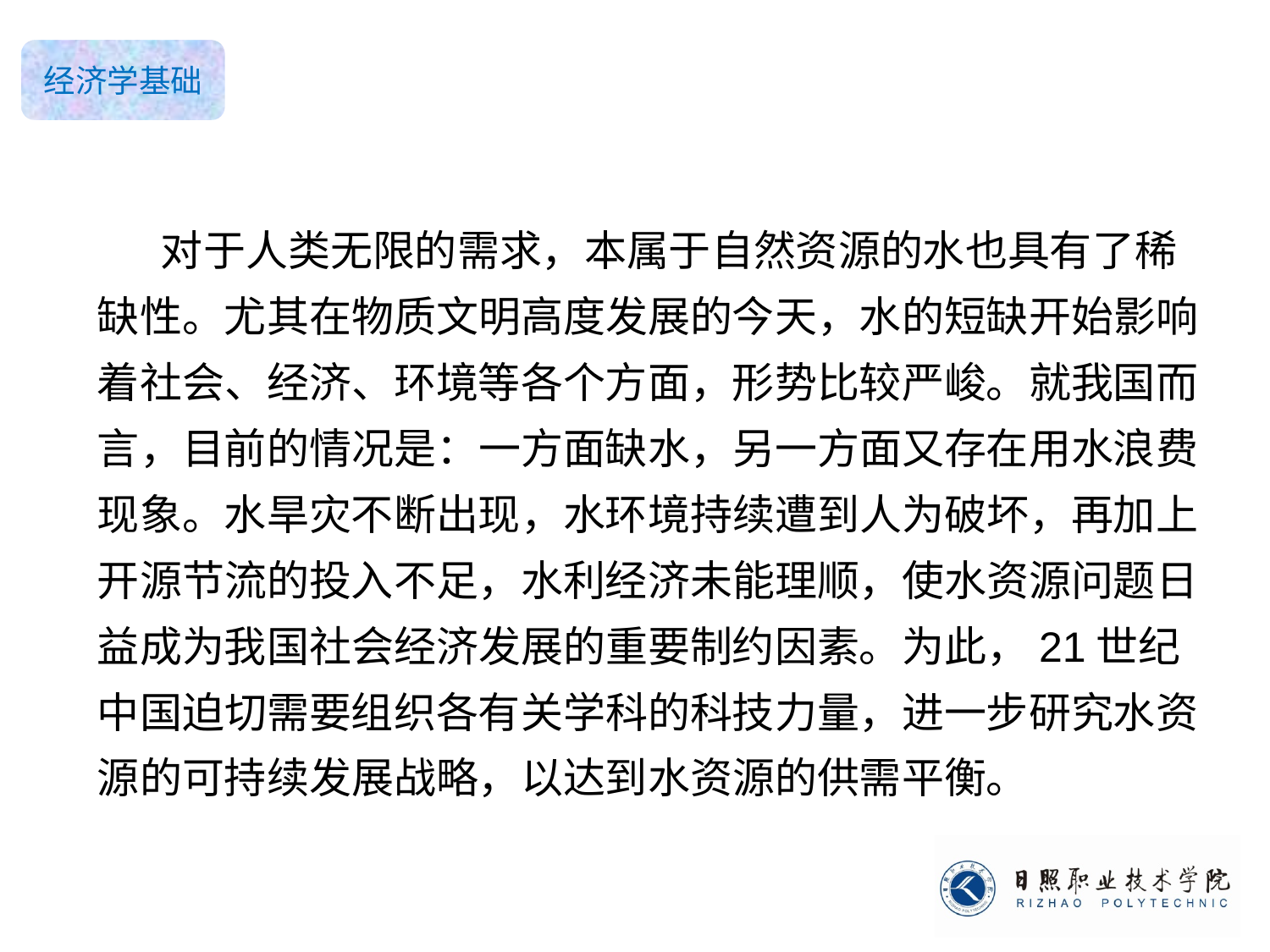

对于人类无限的需求，本属于自然资源的水也具有了稀缺性。尤其在物质文明高度发展的今天，水的短缺开始影响着社会、经济、环境等各个方面，形势比较严峻。就我国而言，目前的情况是：一方面缺水，另一方面又存在用水浪费现象。水旱灾不断出现，水环境持续遭到人为破坏，再加上开源节流的投入不足，水利经济未能理顺，使水资源问题日益成为我国社会经济发展的重要制约因素。为此，21世纪中国迫切需要组织各有关学科的科技力量，进一步研究水资源的可持续发展战略，以达到水资源的供需平衡。